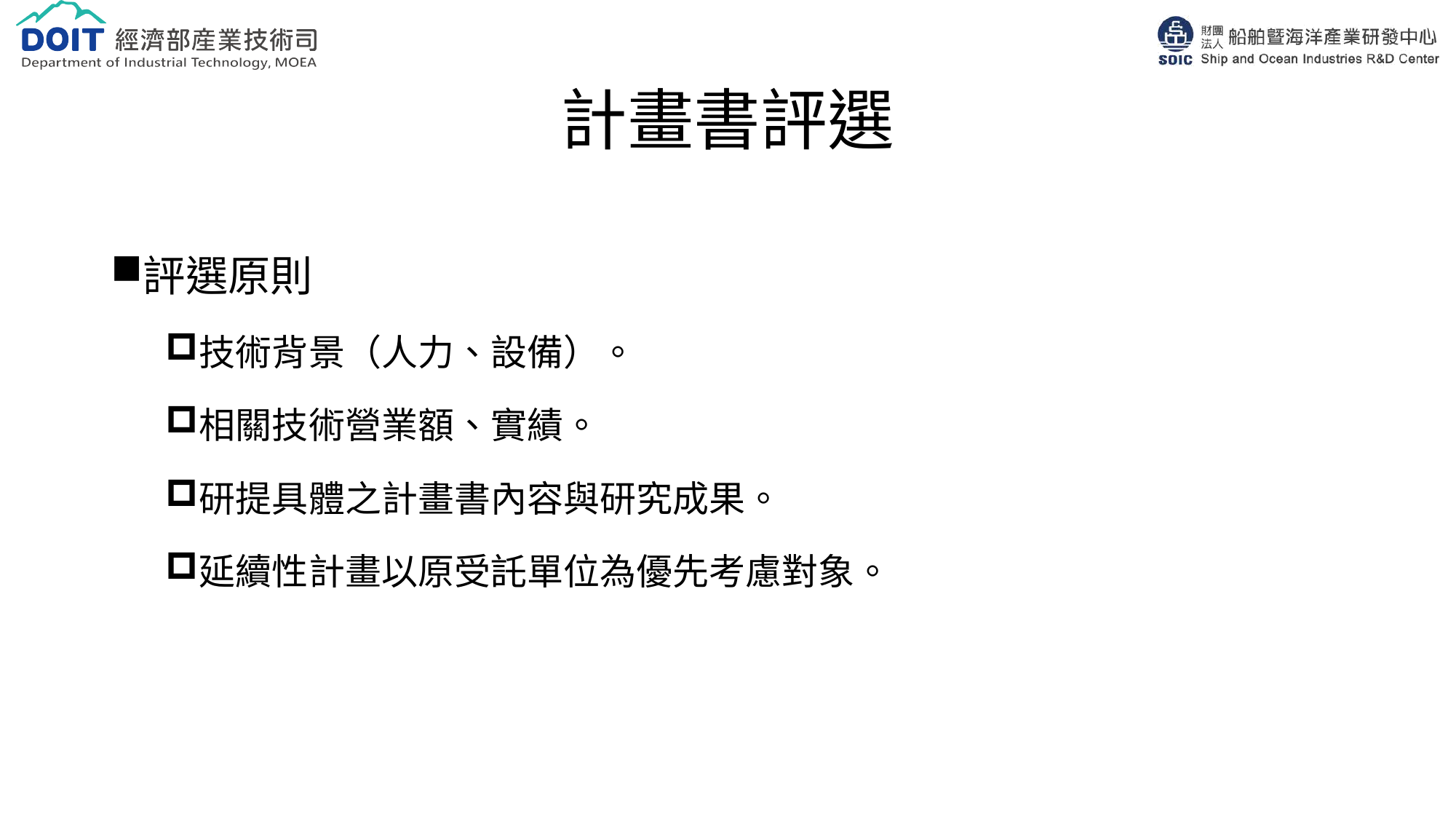

# 計畫書評選
評選原則
技術背景（人力、設備）。
相關技術營業額、實績。
研提具體之計畫書內容與研究成果。
延續性計畫以原受託單位為優先考慮對象。